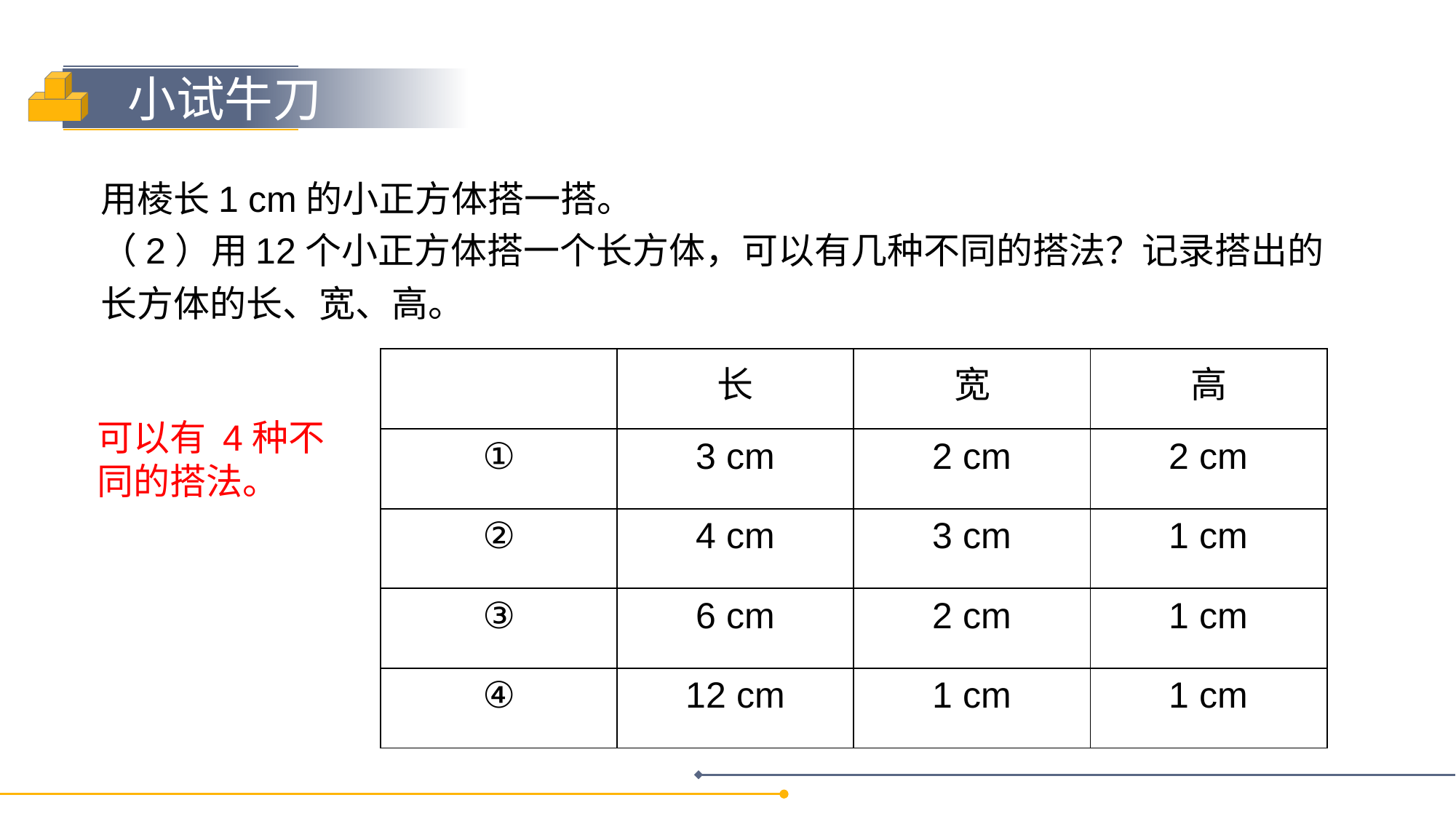

小试牛刀
用棱长1 cm的小正方体搭一搭。
（2）用12个小正方体搭一个长方体，可以有几种不同的搭法？记录搭出的长方体的长、宽、高。
|  | 长 | 宽 | 高 |
| --- | --- | --- | --- |
| ① | 3 cm | 2 cm | 2 cm |
| ② | 4 cm | 3 cm | 1 cm |
| ③ | 6 cm | 2 cm | 1 cm |
| ④ | 12 cm | 1 cm | 1 cm |
可以有 4种不同的搭法。